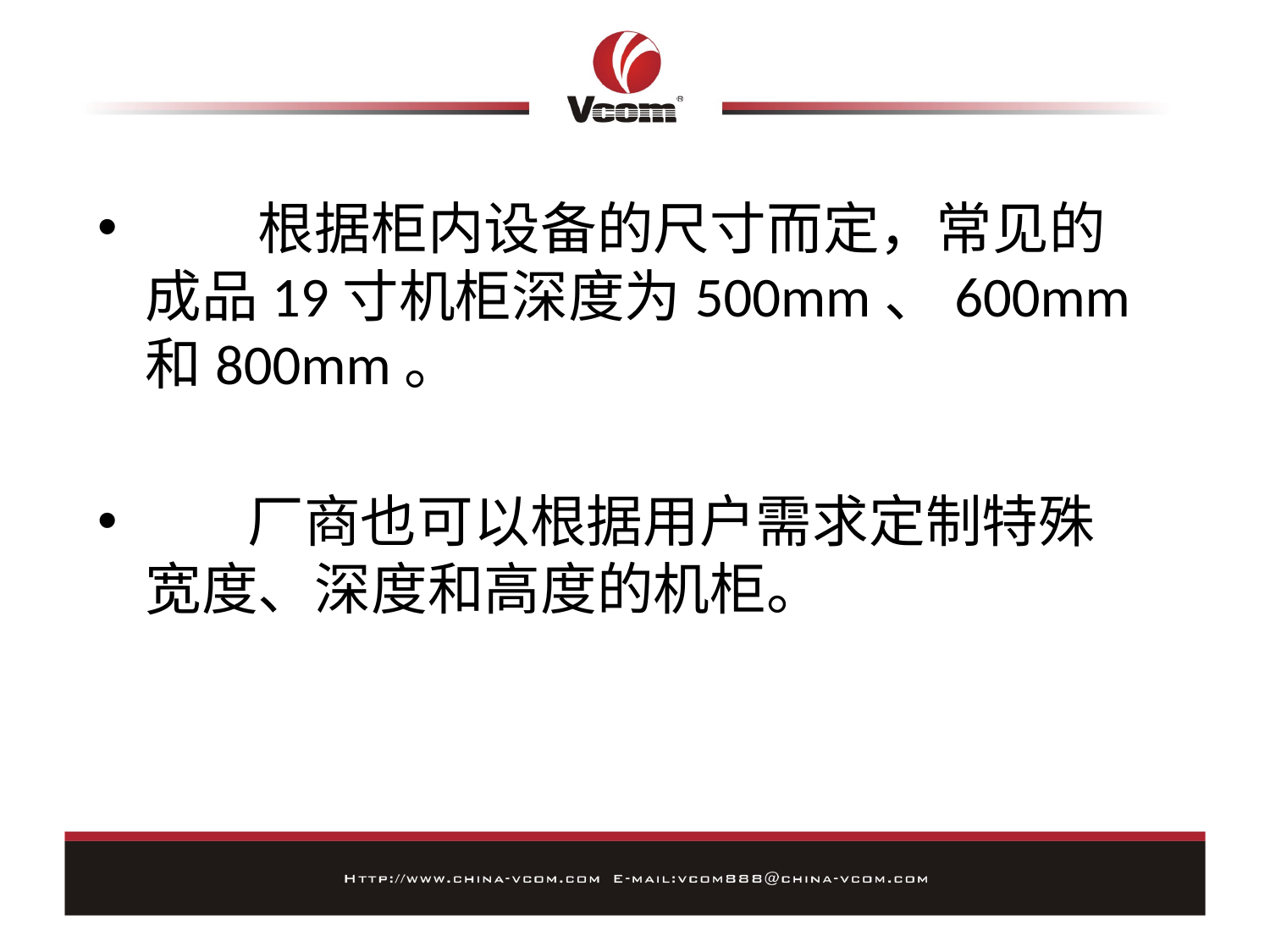

#
　　根据柜内设备的尺寸而定，常见的成品19寸机柜深度为500mm、600mm和800mm。

       厂商也可以根据用户需求定制特殊宽度、深度和高度的机柜。